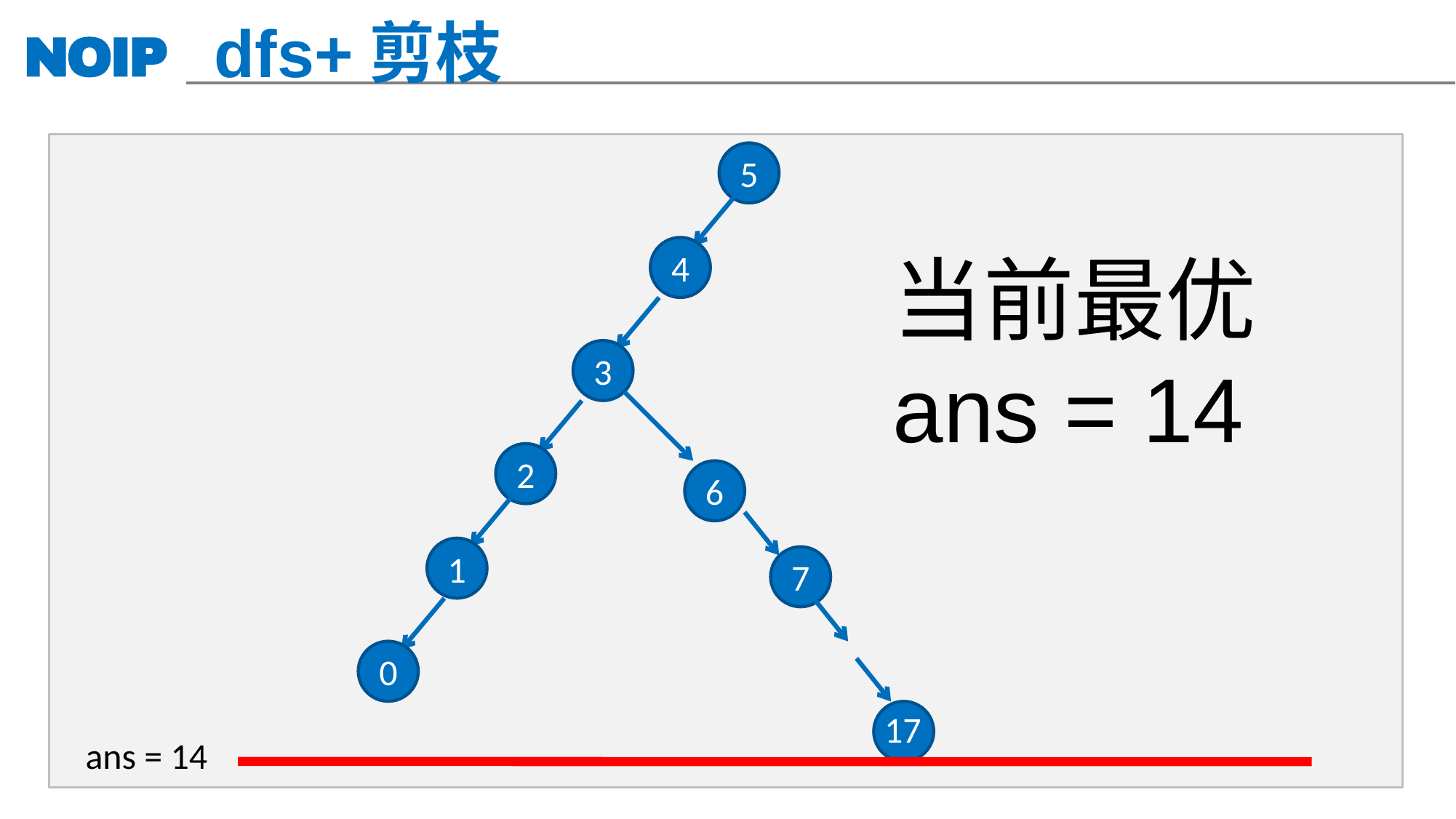

dfs+剪枝

5
4
当前最优
ans = 14
3
2
6
1
7
0

17
ans = 14